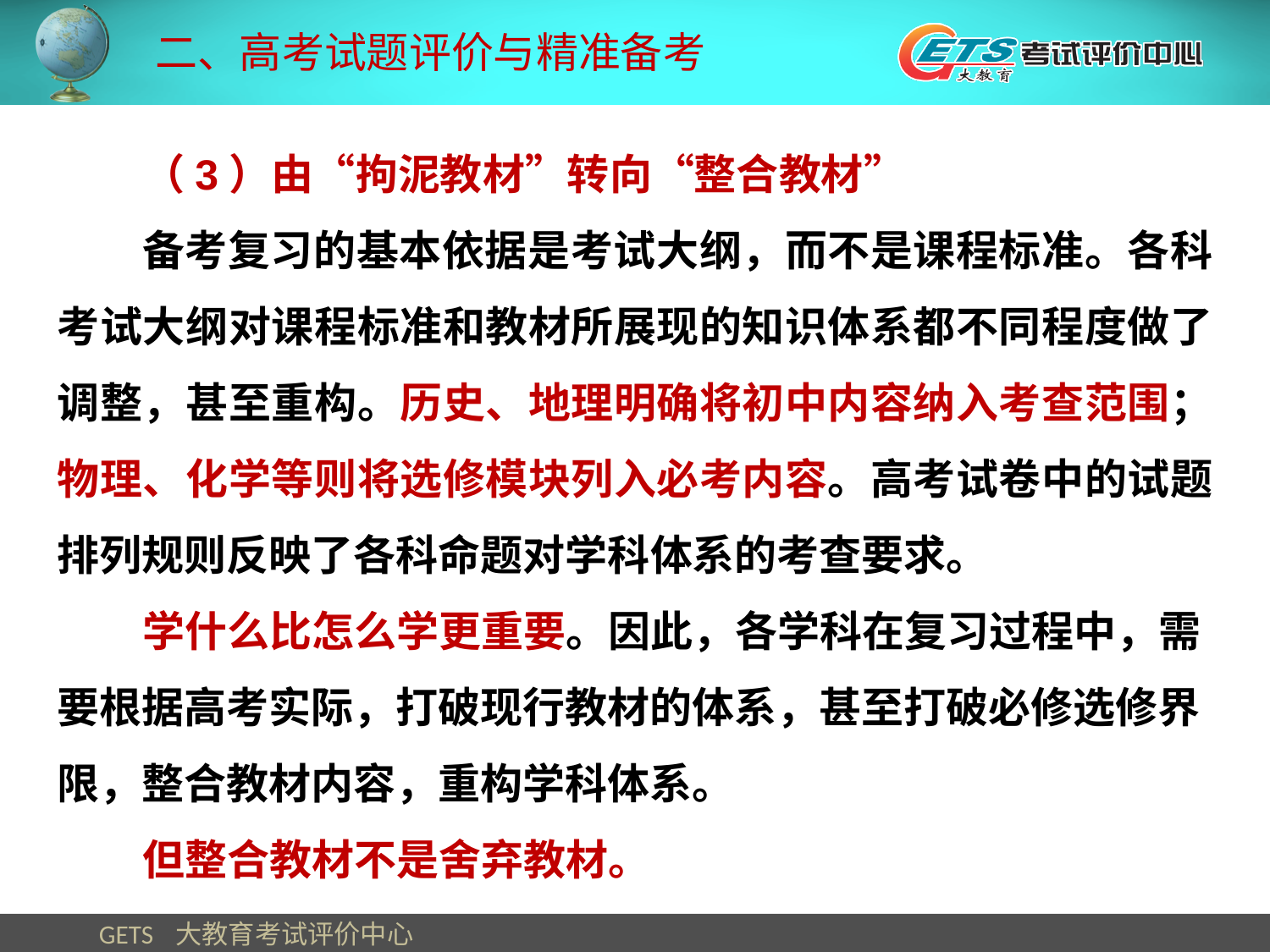

二、高考试题评价与精准备考
（3）由“拘泥教材”转向“整合教材”
备考复习的基本依据是考试大纲，而不是课程标准。各科考试大纲对课程标准和教材所展现的知识体系都不同程度做了调整，甚至重构。历史、地理明确将初中内容纳入考查范围；物理、化学等则将选修模块列入必考内容。高考试卷中的试题排列规则反映了各科命题对学科体系的考查要求。
学什么比怎么学更重要。因此，各学科在复习过程中，需要根据高考实际，打破现行教材的体系，甚至打破必修选修界限，整合教材内容，重构学科体系。
但整合教材不是舍弃教材。